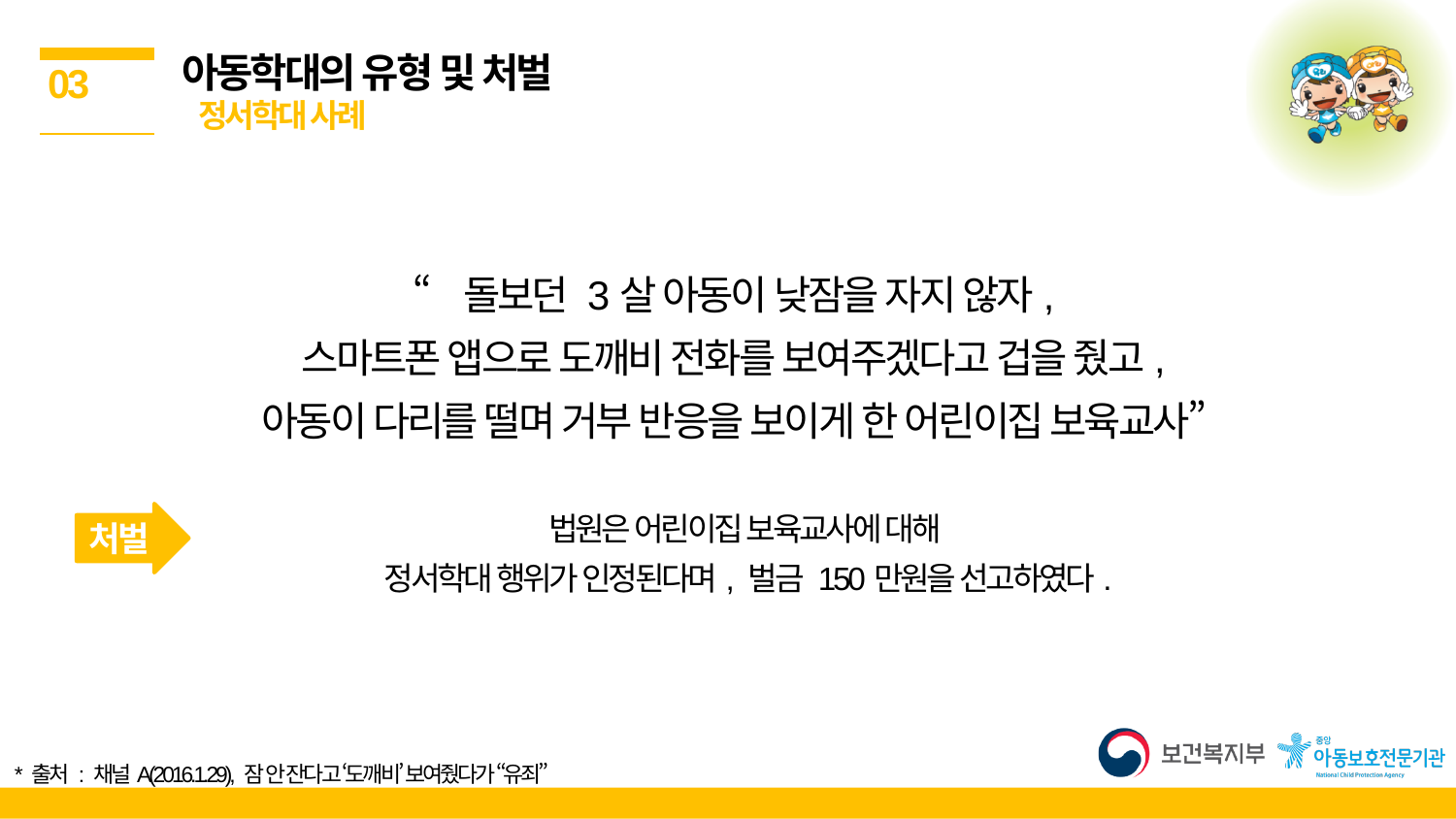

아동학대의 유형 및 처벌
 정서학대 사례
03
“돌보던 3살 아동이 낮잠을 자지 않자,
스마트폰 앱으로 도깨비 전화를 보여주겠다고 겁을 줬고,
아동이 다리를 떨며 거부 반응을 보이게 한 어린이집 보육교사”
법원은 어린이집 보육교사에 대해
정서학대 행위가 인정된다며, 벌금 150만원을 선고하였다.

처벌
* 출처 : 채널A(2016.1.29), 잠 안 잔다고 ‘도깨비’ 보여줬다가 “유죄”